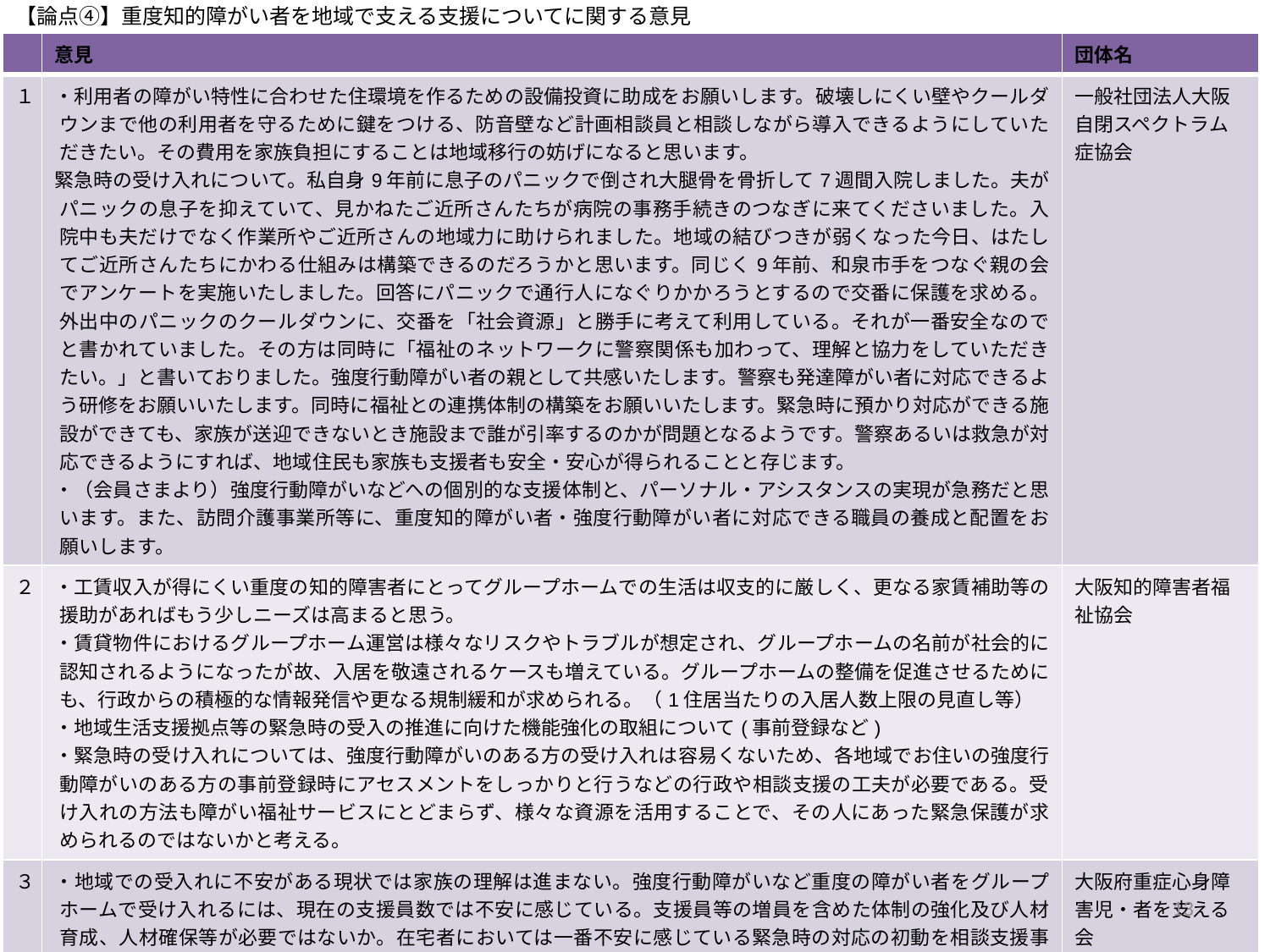

【論点④】重度知的障がい者を地域で支える支援についてに関する意見
|  | 意見 | 団体名 |
| --- | --- | --- |
| １ | ・利用者の障がい特性に合わせた住環境を作るための設備投資に助成をお願いします。破壊しにくい壁やクールダウンまで他の利用者を守るために鍵をつける、防音壁など計画相談員と相談しながら導入できるようにしていただきたい。その費用を家族負担にすることは地域移行の妨げになると思います。 緊急時の受け入れについて。私自身9年前に息子のパニックで倒され大腿骨を骨折して7週間入院しました。夫がパニックの息子を抑えていて、見かねたご近所さんたちが病院の事務手続きのつなぎに来てくださいました。入院中も夫だけでなく作業所やご近所さんの地域力に助けられました。地域の結びつきが弱くなった今日、はたしてご近所さんたちにかわる仕組みは構築できるのだろうかと思います。同じく9年前、和泉市手をつなぐ親の会でアンケートを実施いたしました。回答にパニックで通行人になぐりかかろうとするので交番に保護を求める。外出中のパニックのクールダウンに、交番を「社会資源」と勝手に考えて利用している。それが一番安全なのでと書かれていました。その方は同時に「福祉のネットワークに警察関係も加わって、理解と協力をしていただきたい。」と書いておりました。強度行動障がい者の親として共感いたします。警察も発達障がい者に対応できるよう研修をお願いいたします。同時に福祉との連携体制の構築をお願いいたします。緊急時に預かり対応ができる施設ができても、家族が送迎できないとき施設まで誰が引率するのかが問題となるようです。警察あるいは救急が対応できるようにすれば、地域住民も家族も支援者も安全・安心が得られることと存じます。 ・（会員さまより）強度行動障がいなどへの個別的な支援体制と、パーソナル・アシスタンスの実現が急務だと思います。また、訪問介護事業所等に、重度知的障がい者・強度行動障がい者に対応できる職員の養成と配置をお願いします。 | 一般社団法人大阪自閉スペクトラム症協会 |
| ２ | ・工賃収入が得にくい重度の知的障害者にとってグループホームでの生活は収支的に厳しく、更なる家賃補助等の援助があればもう少しニーズは高まると思う。 ・賃貸物件におけるグループホーム運営は様々なリスクやトラブルが想定され、グループホームの名前が社会的に認知されるようになったが故、入居を敬遠されるケースも増えている。グループホームの整備を促進させるためにも、行政からの積極的な情報発信や更なる規制緩和が求められる。（1住居当たりの入居人数上限の見直し等） ・地域生活支援拠点等の緊急時の受入の推進に向けた機能強化の取組について(事前登録など) ・緊急時の受け入れについては、強度行動障がいのある方の受け入れは容易くないため、各地域でお住いの強度行動障がいのある方の事前登録時にアセスメントをしっかりと行うなどの行政や相談支援の工夫が必要である。受け入れの方法も障がい福祉サービスにとどまらず、様々な資源を活用することで、その人にあった緊急保護が求められるのではないかと考える。 | 大阪知的障害者福祉協会 |
| ３ | ・地域での受入れに不安がある現状では家族の理解は進まない。強度行動障がいなど重度の障がい者をグループホームで受け入れるには、現在の支援員数では不安に感じている。支援員等の増員を含めた体制の強化及び人材育成、人材確保等が必要ではないか。在宅者においては一番不安に感じている緊急時の対応の初動を相談支援事業所がになってくれることを希望する。 | 大阪府重症心身障害児・者を支える会 |
| ４ | ・論点１で意見を述べたように、示されている視点を実施していくための施設整備にあたっては、整備補助等の充実が重要ですし、支援を支える人的体制の確保と支援の質を高めることにあると思います。 ・重度の方のGHについては、圧倒的に対応できる人員の確保が課題だと思います。夜間支援等に対する人員配置などに対する加算や日中事業所に通所できない時の人員確保、医療機関との連携強化、緊急時に対応できる人員確保など多くの課題があります。とにかく人が足りないのが現状です。 ・重度の方のＧＨが足りない・無い現状は、民間の努力だけでは解消できず公的な役割・関与が重要だと思います ・在宅で暮らしている障害ある人達に情報が届いていないことがとても多いと思います。事前登録のしくみがあっても必要とする人達を掘り出していく事が必要だと感じています。 | きょうされん大阪支部 |
13